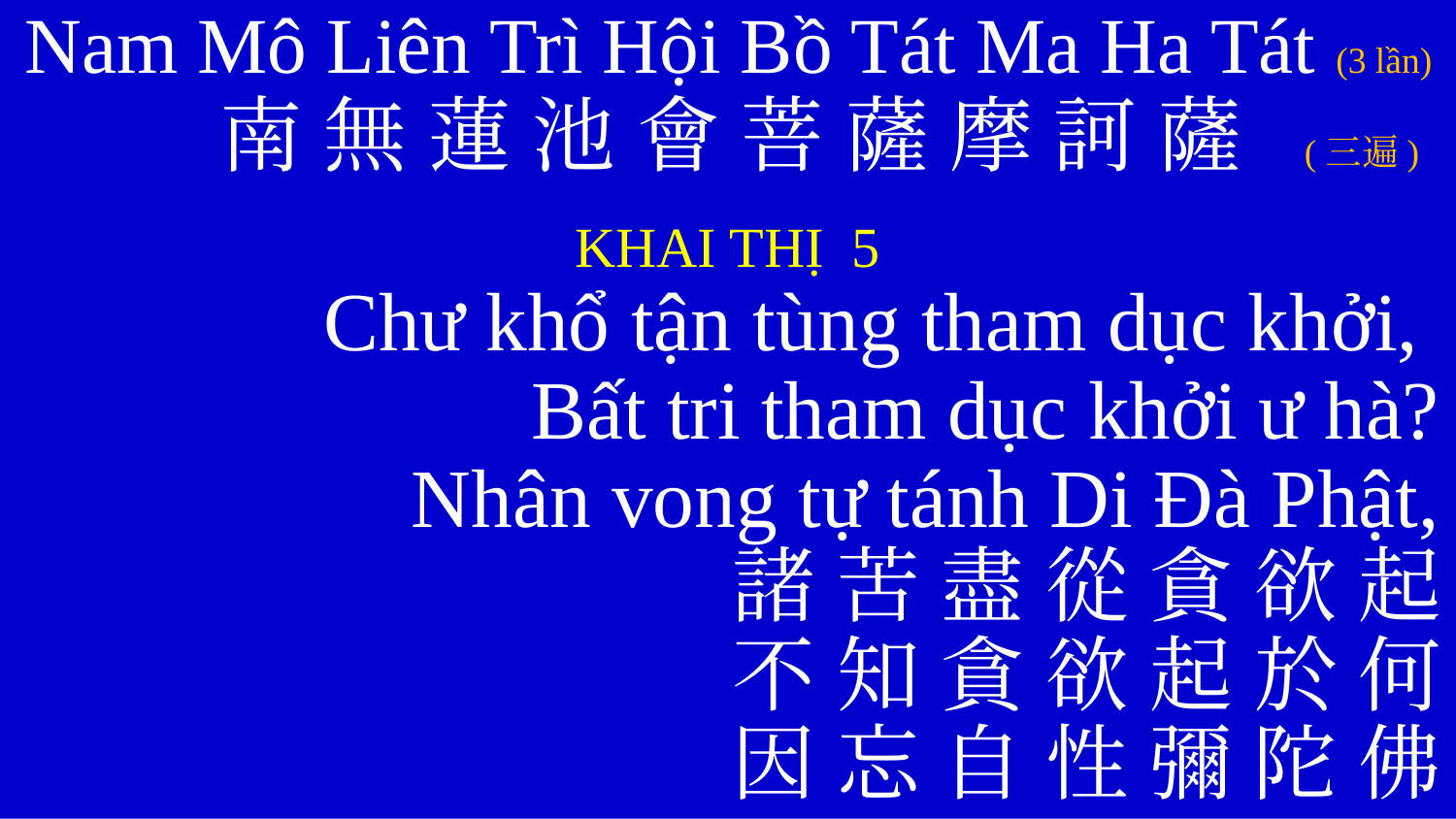

Nam Mô Liên Trì Hội Bồ Tát Ma Ha Tát (3 lần)
南 無 蓮 池 會 菩 薩 摩 訶 薩  (三遍)

KHAI THỊ  5
	Chư khổ tận tùng tham dục khởi,
	Bất tri tham dục khởi ư hà?
 	Nhân vong tự tánh Di Ðà Phật,
	諸 苦 盡 從 貪 欲 起
	不 知 貪 欲 起 於 何
	因 忘 自 性 彌 陀 佛